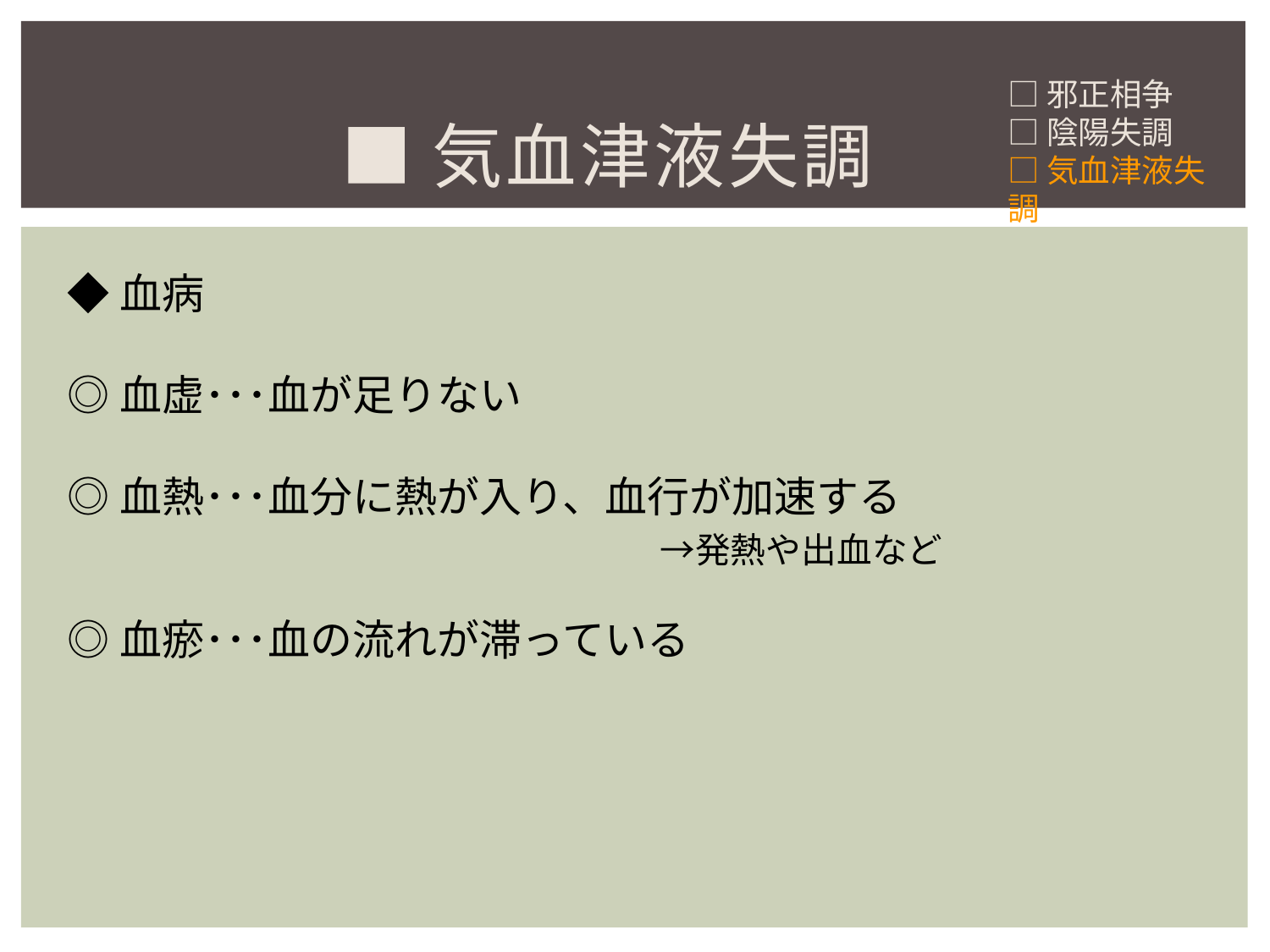

□邪正相争
□陰陽失調
□気血津液失調
# ■気血津液失調
◆血病

◎血虚･･･血が足りない

◎血熱･･･血分に熱が入り、血行が加速する
　　　　　　　　　　　　　　→発熱や出血など

◎血瘀･･･血の流れが滞っている